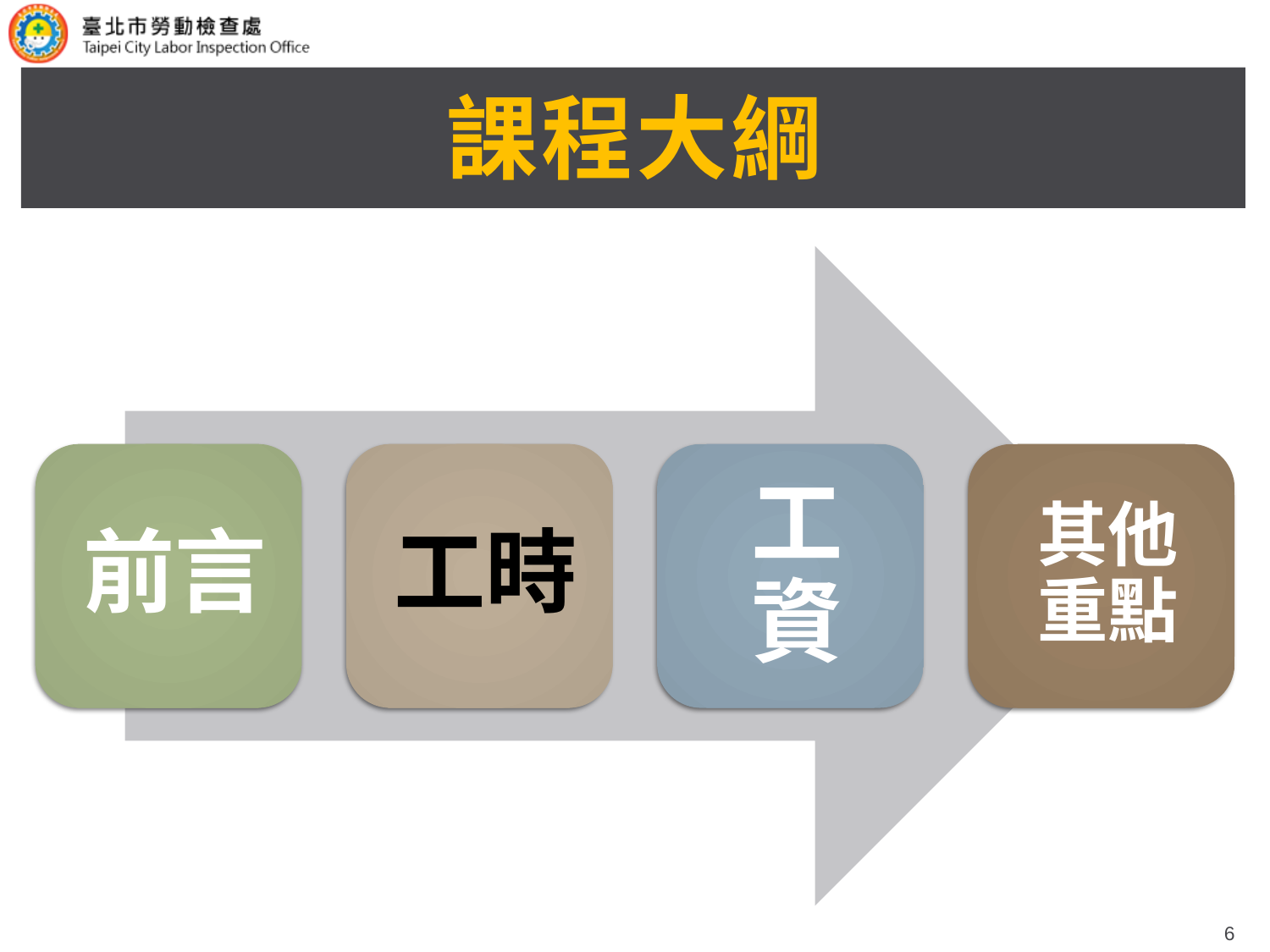

# 課程大綱
前言
工時
工資
其他重點
6